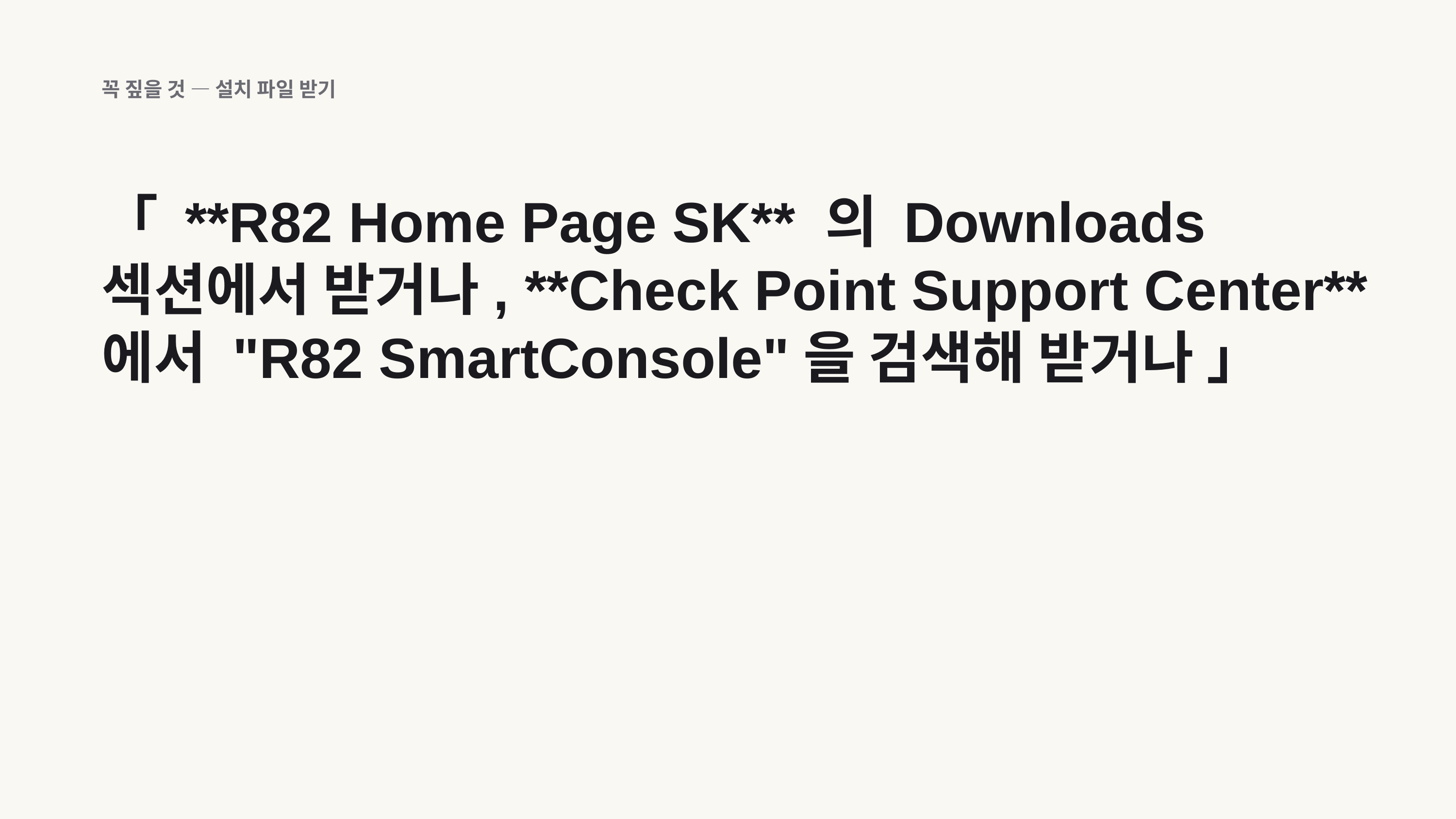

꼭 짚을 것 — 설치 파일 받기
「 **R82 Home Page SK** 의 Downloads 섹션에서 받거나, **Check Point Support Center** 에서 "R82 SmartConsole"을 검색해 받거나 」